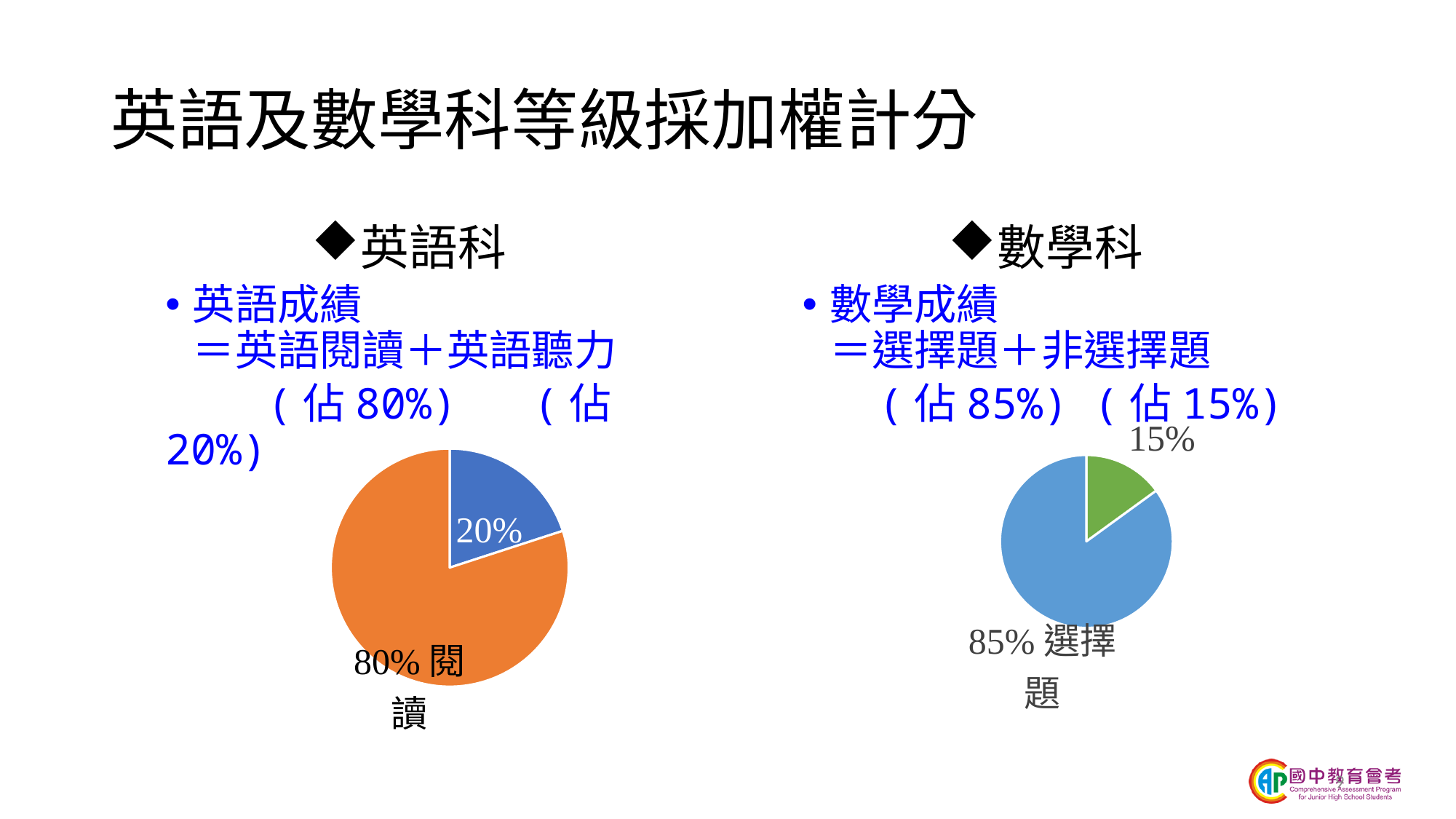

# 英語及數學科等級採加權計分
英語科
英語成績
＝英語閱讀＋英語聽力
    (佔80%)   (佔20%)

數學科
數學成績
＝選擇題＋非選擇題
   (佔85%) (佔15%)

### Chart

| Category |  |
|---|---|
| 聽力 | 0.2 |
| 閱讀 | 0.8 |

### Chart

| Category |  |
|---|---|
| 聽力 | 0.15 |
| 閱讀 | 0.85 |
9